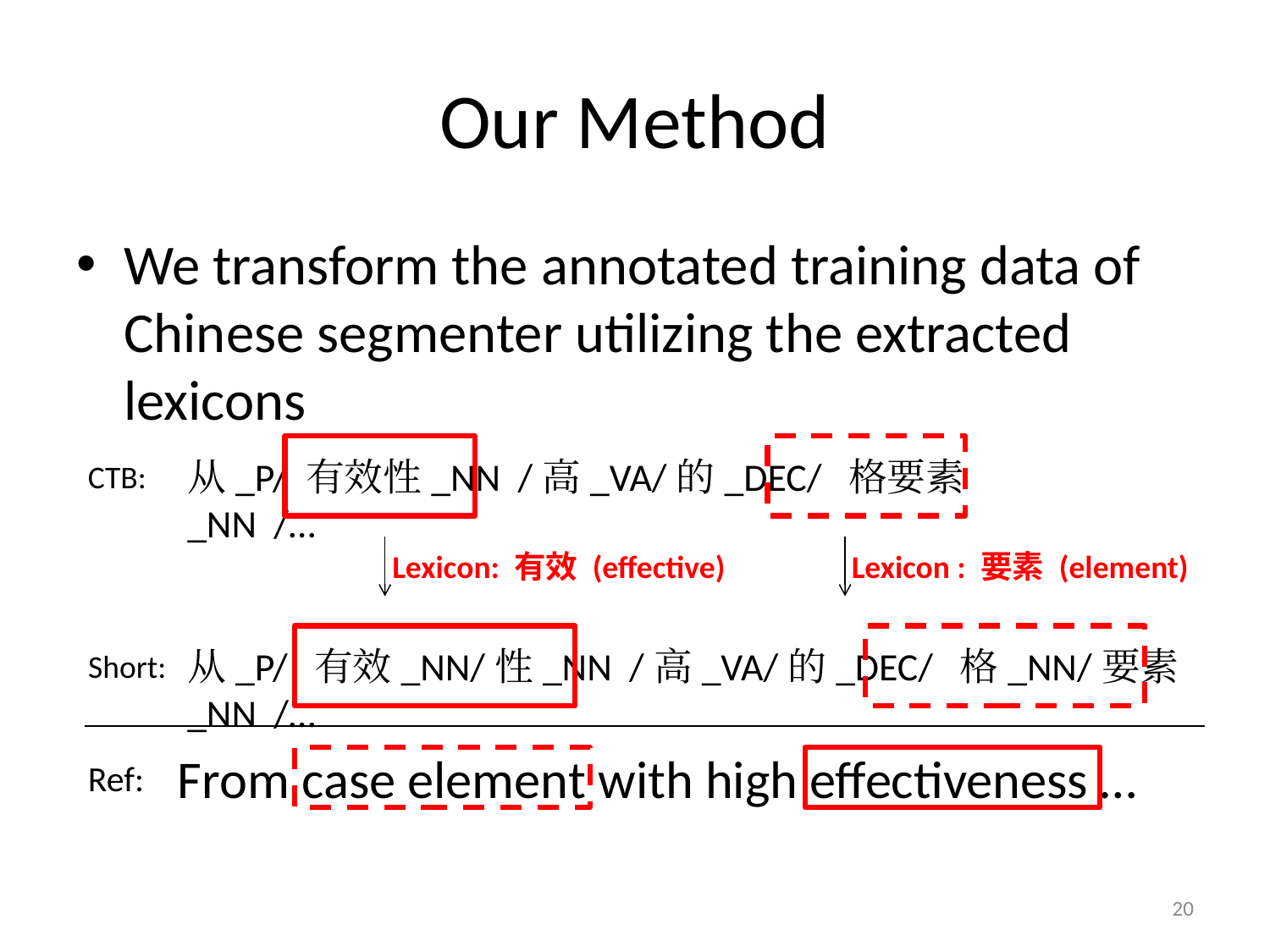

# Our Method
We transform the annotated training data of Chinese segmenter utilizing the extracted lexicons

从_P/ 有效性_NN  /高_VA/的_DEC/  格要素_NN  /…
CTB:
Lexicon: 有效 (effective)
Lexicon : 要素 (element)

从_P/  有效_NN/性_NN  /高_VA/的_DEC/  格_NN/要素_NN  /…
Short:
From case element with high effectiveness …

Ref:
20